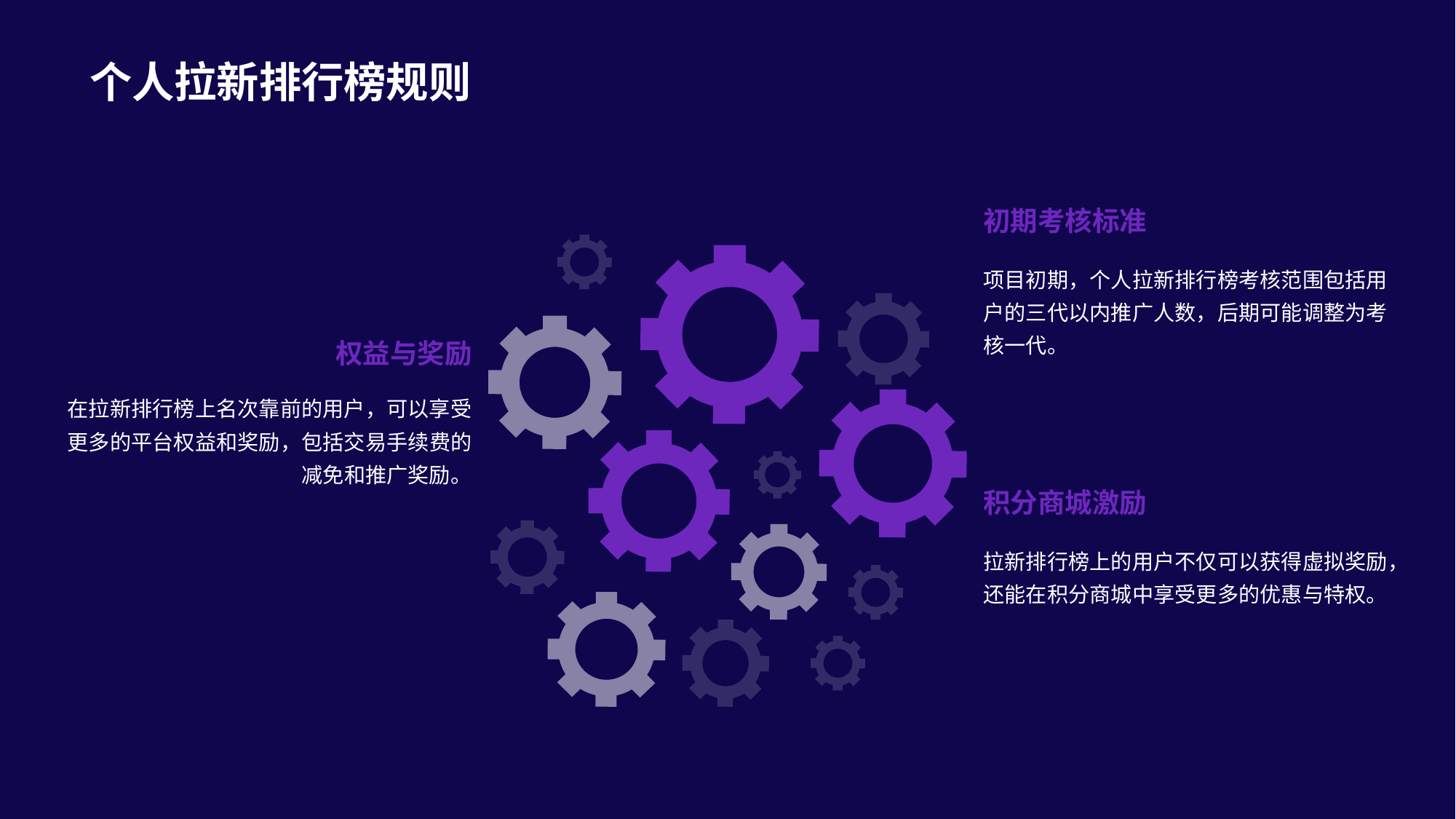

个人拉新排行榜规则
初期考核标准
项目初期，个人拉新排行榜考核范围包括用户的三代以内推广人数，后期可能调整为考核一代。
权益与奖励
在拉新排行榜上名次靠前的用户，可以享受更多的平台权益和奖励，包括交易手续费的减免和推广奖励。
积分商城激励
拉新排行榜上的用户不仅可以获得虚拟奖励，还能在积分商城中享受更多的优惠与特权。